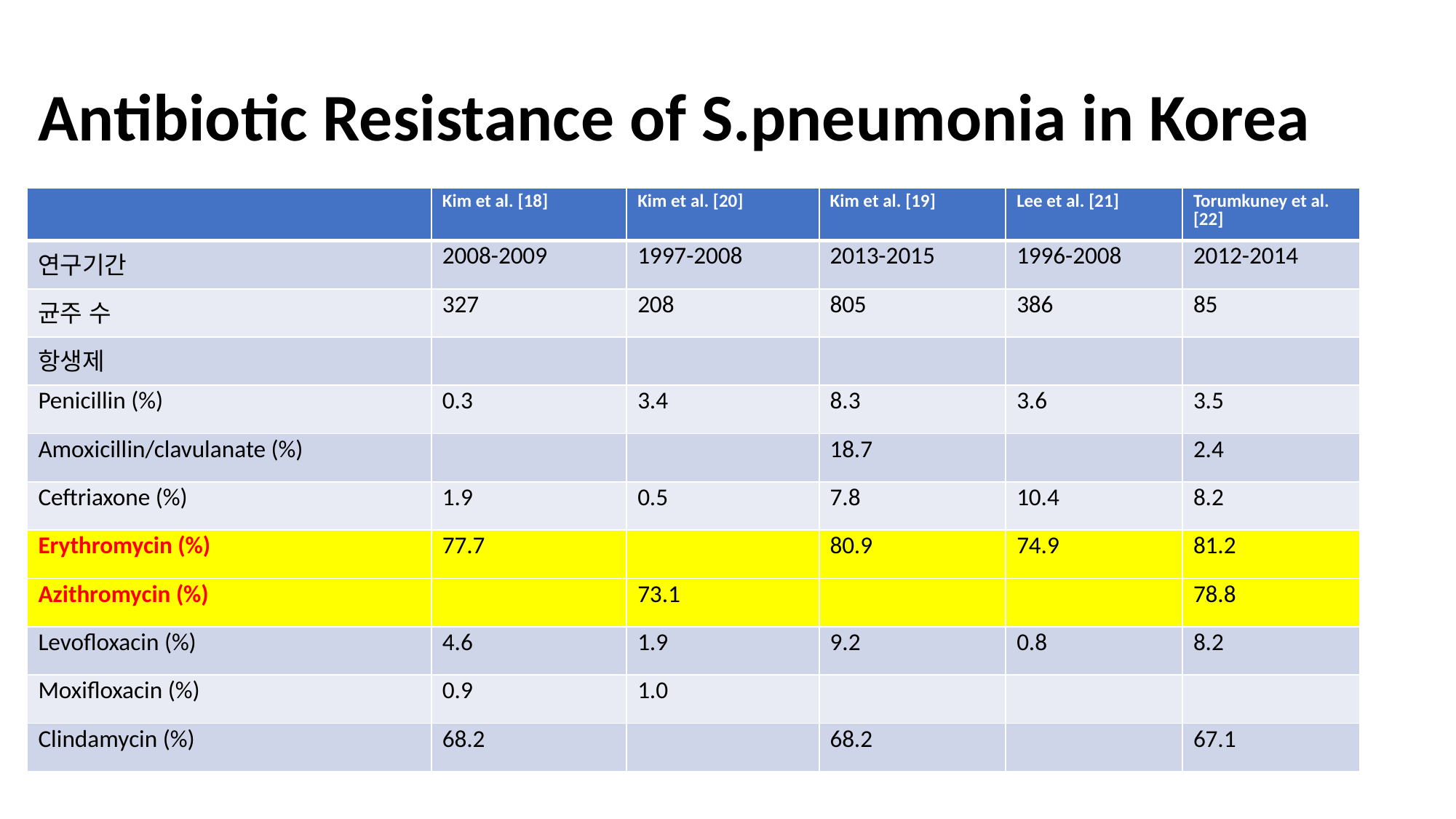

# Antibiotic Resistance of S.pneumonia in Korea
|  | Kim et al. [18] | Kim et al. [20] | Kim et al. [19] | Lee et al. [21] | Torumkuney et al. [22] |
| --- | --- | --- | --- | --- | --- |
| 연구기간 | 2008-2009 | 1997-2008 | 2013-2015 | 1996-2008 | 2012-2014 |
| 균주 수 | 327 | 208 | 805 | 386 | 85 |
| 항생제 |  |  |  |  |  |
| Penicillin (%) | 0.3 | 3.4 | 8.3 | 3.6 | 3.5 |
| Amoxicillin/clavulanate (%) |  |  | 18.7 |  | 2.4 |
| Ceftriaxone (%) | 1.9 | 0.5 | 7.8 | 10.4 | 8.2 |
| Erythromycin (%) | 77.7 |  | 80.9 | 74.9 | 81.2 |
| Azithromycin (%) |  | 73.1 |  |  | 78.8 |
| Levofloxacin (%) | 4.6 | 1.9 | 9.2 | 0.8 | 8.2 |
| Moxifloxacin (%) | 0.9 | 1.0 |  |  |  |
| Clindamycin (%) | 68.2 |  | 68.2 |  | 67.1 |